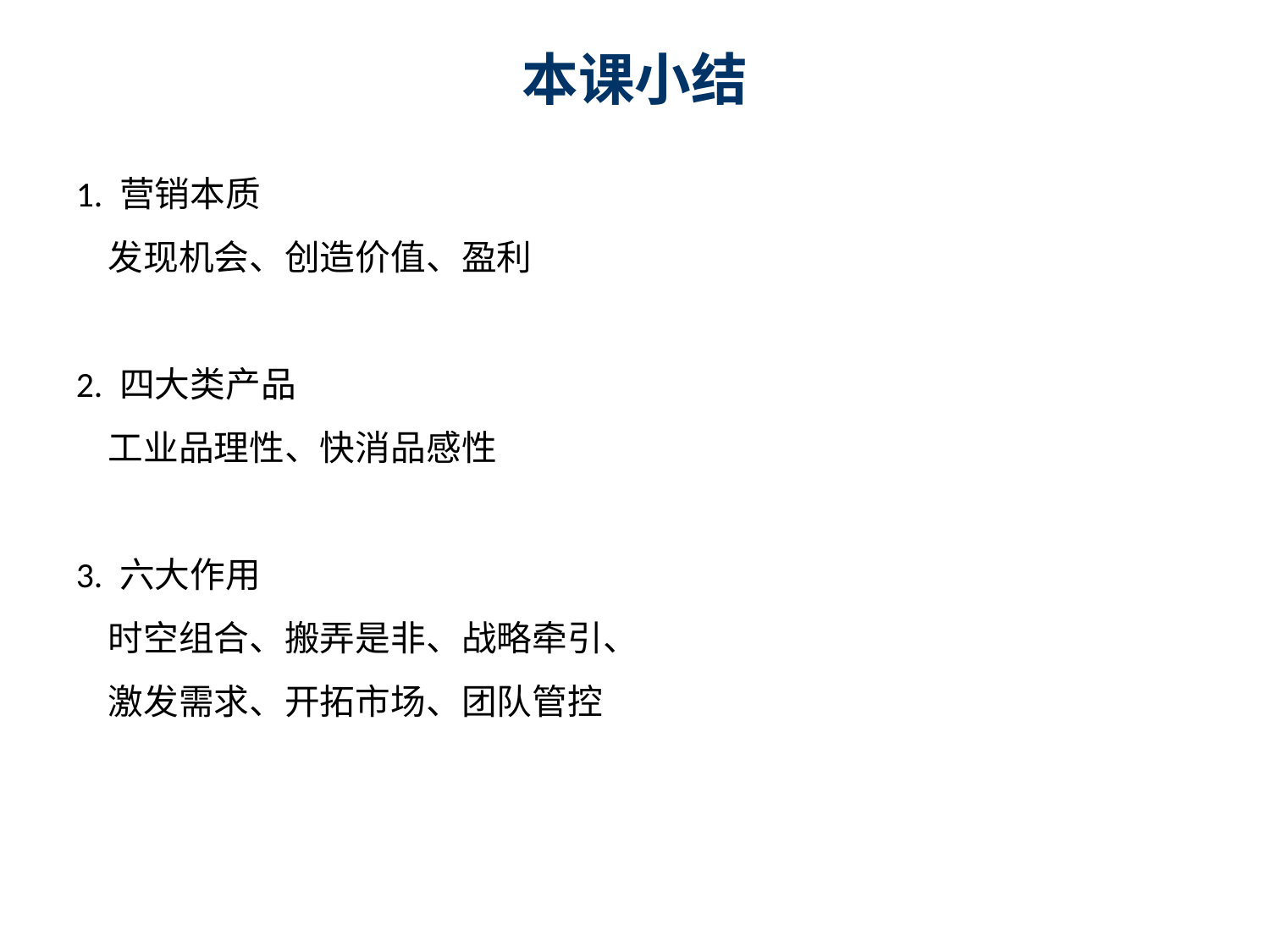

本课小结
1. 营销本质
   发现机会、创造价值、盈利

2. 四大类产品
   工业品理性、快消品感性

3. 六大作用
   时空组合、搬弄是非、战略牵引、
   激发需求、开拓市场、团队管控